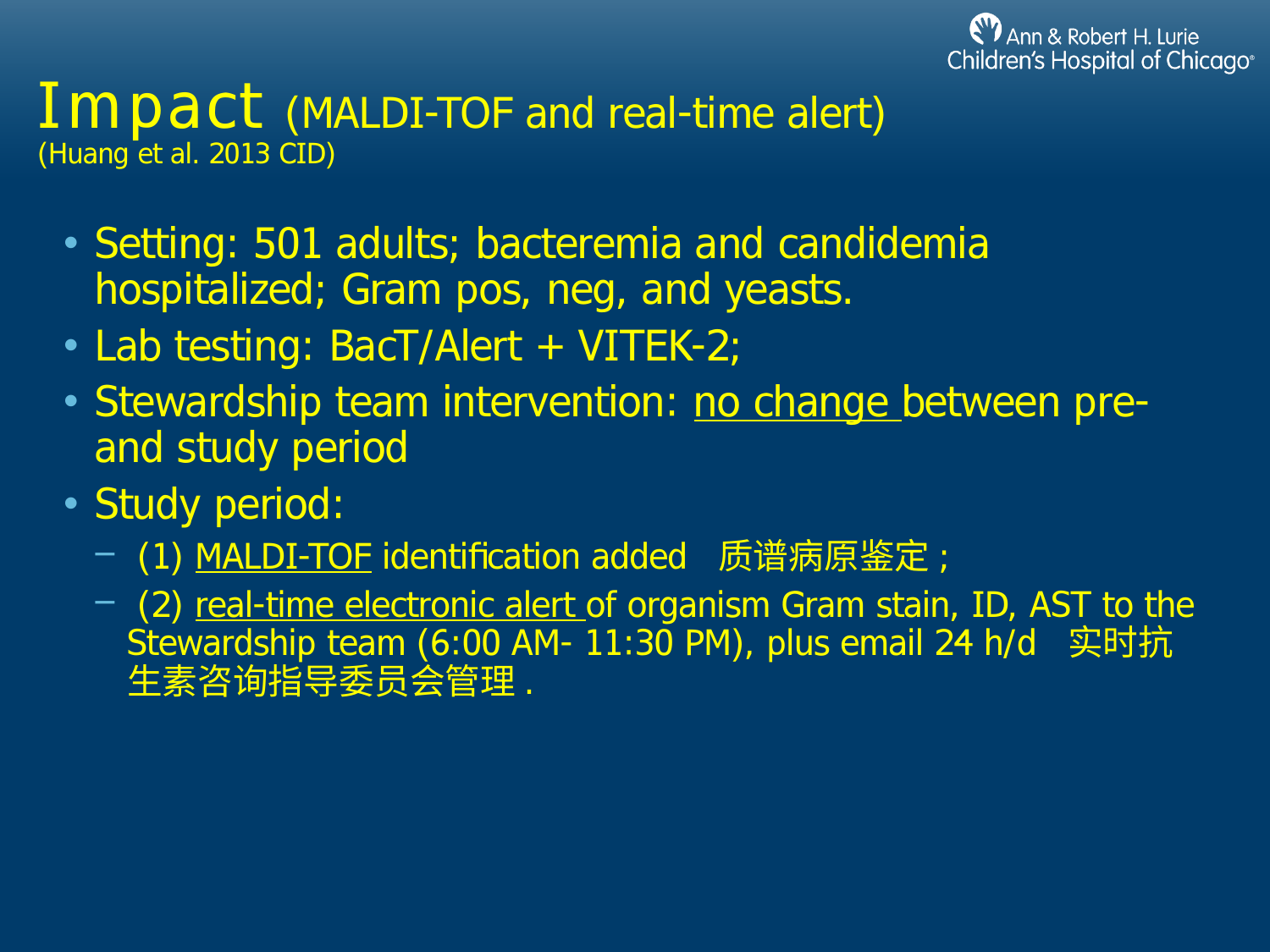

# Impact (MALDI-TOF and real-time alert) (Huang et al. 2013 CID)
Setting: 501 adults; bacteremia and candidemia hospitalized; Gram pos, neg, and yeasts.
Lab testing: BacT/Alert + VITEK-2;
Stewardship team intervention: no change between pre- and study period
Study period:
 (1) MALDI-TOF identification added  质谱病原鉴定;
 (2) real-time electronic alert of organism Gram stain, ID, AST to the Stewardship team (6:00 AM- 11:30 PM), plus email 24 h/d  实时抗生素咨询指导委员会管理.